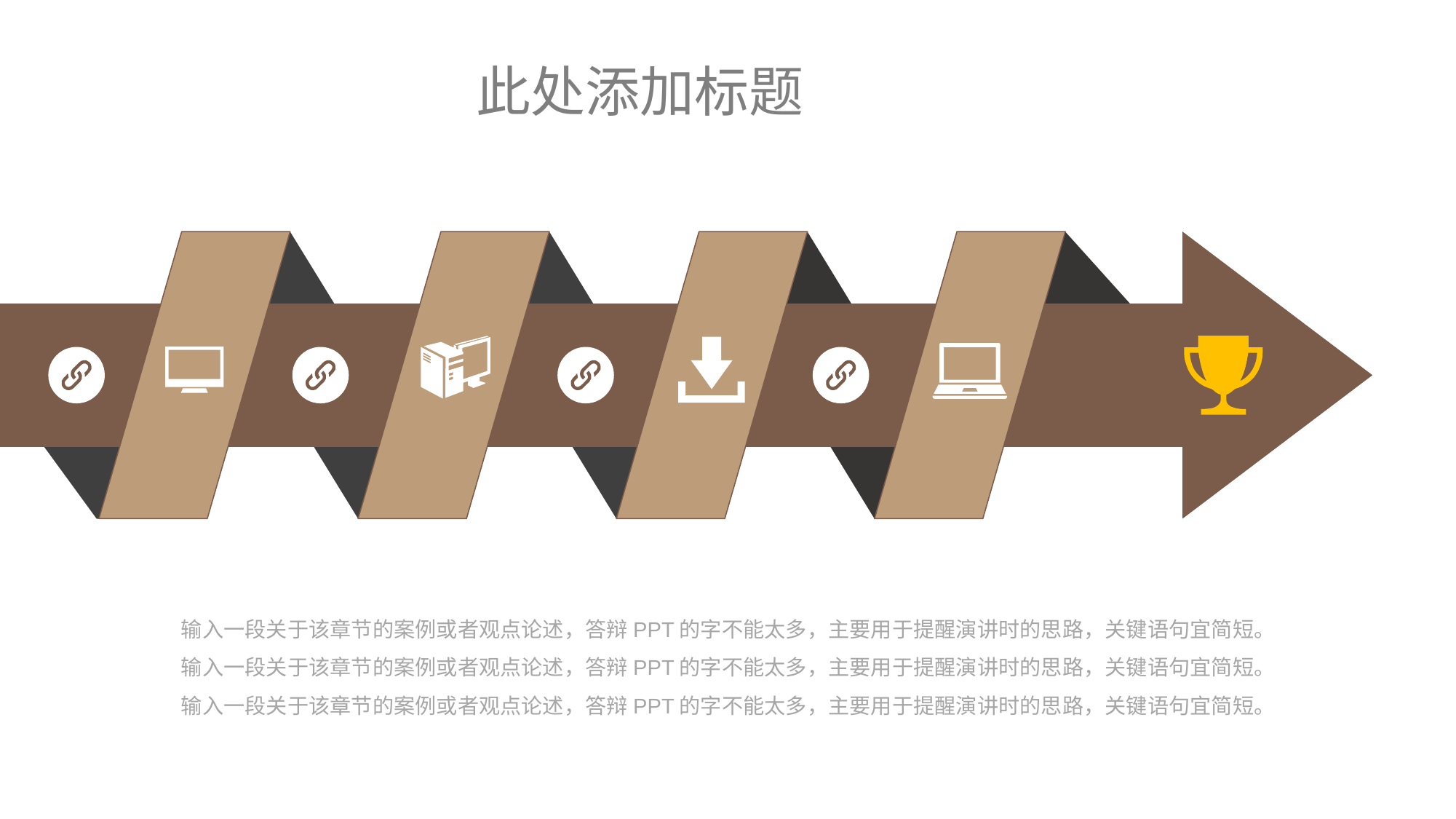

此处添加标题

输入一段关于该章节的案例或者观点论述，答辩PPT的字不能太多，主要用于提醒演讲时的思路，关键语句宜简短。
输入一段关于该章节的案例或者观点论述，答辩PPT的字不能太多，主要用于提醒演讲时的思路，关键语句宜简短。
输入一段关于该章节的案例或者观点论述，答辩PPT的字不能太多，主要用于提醒演讲时的思路，关键语句宜简短。